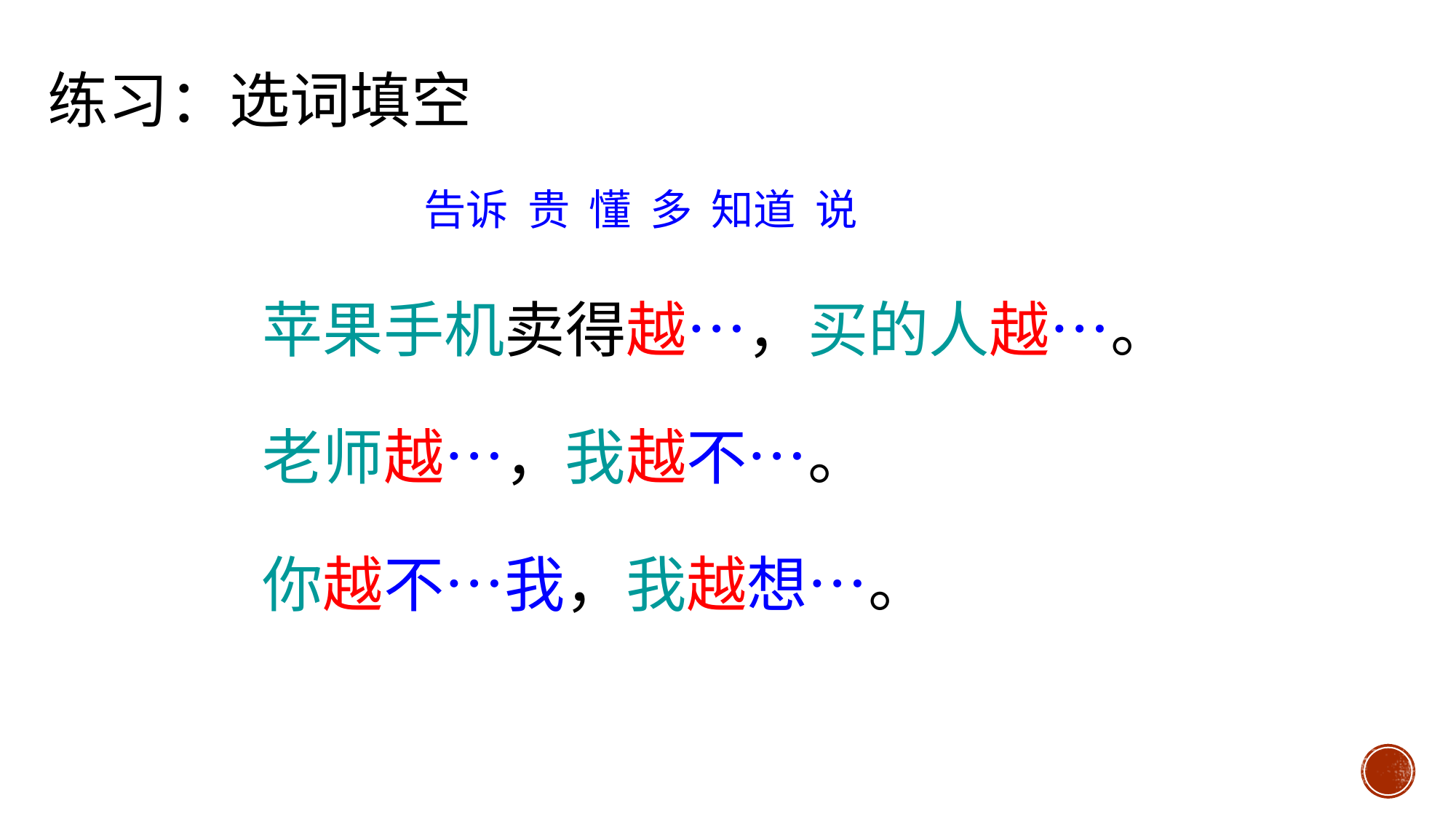

练习：选词填空
告诉  贵  懂  多  知道  说
苹果手机卖得越…，买的人越…。
老师越…，我越不…。
你越不…我，我越想…。